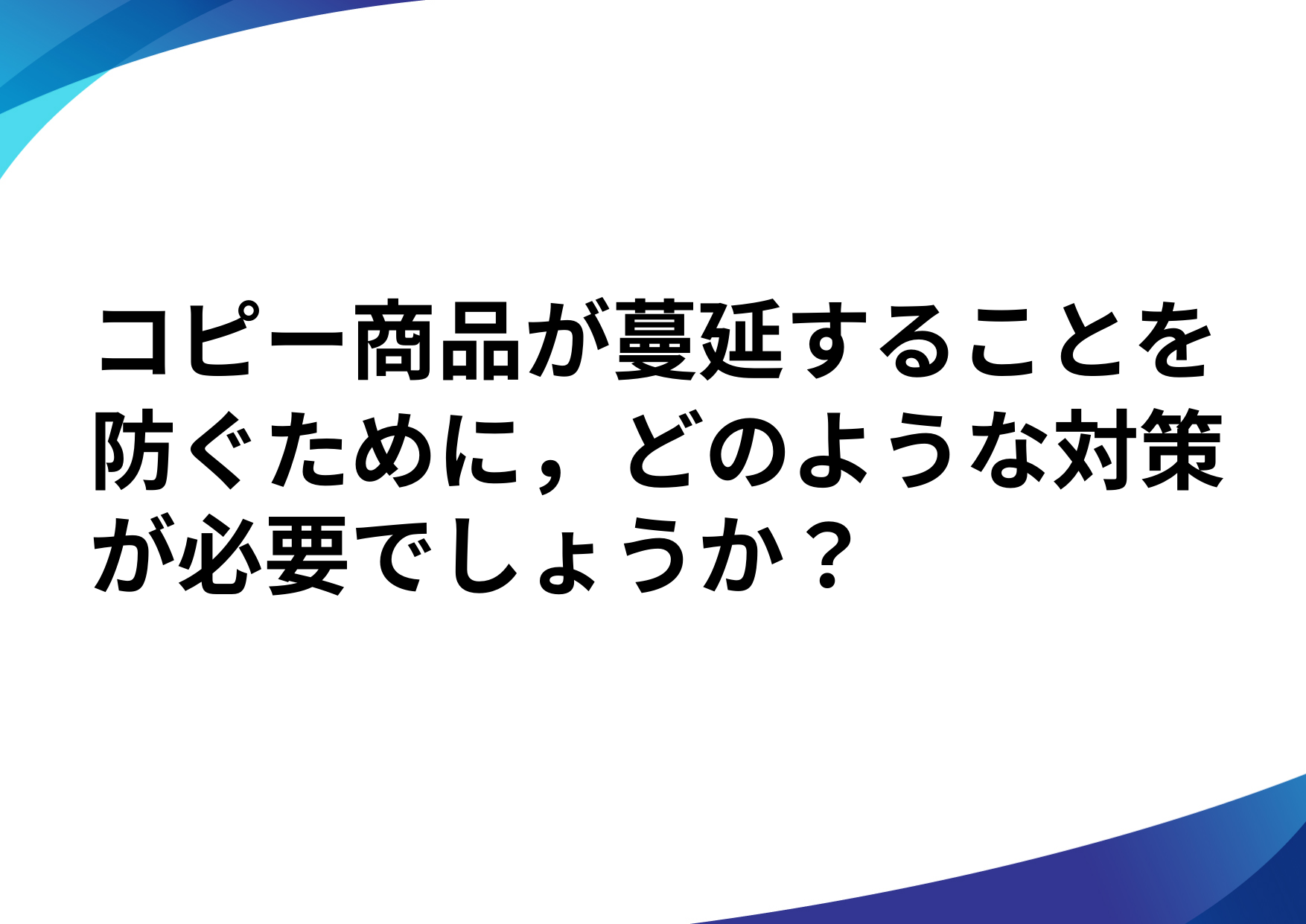

コピー商品が蔓延することを防ぐために，どのような対策が必要でしょうか？